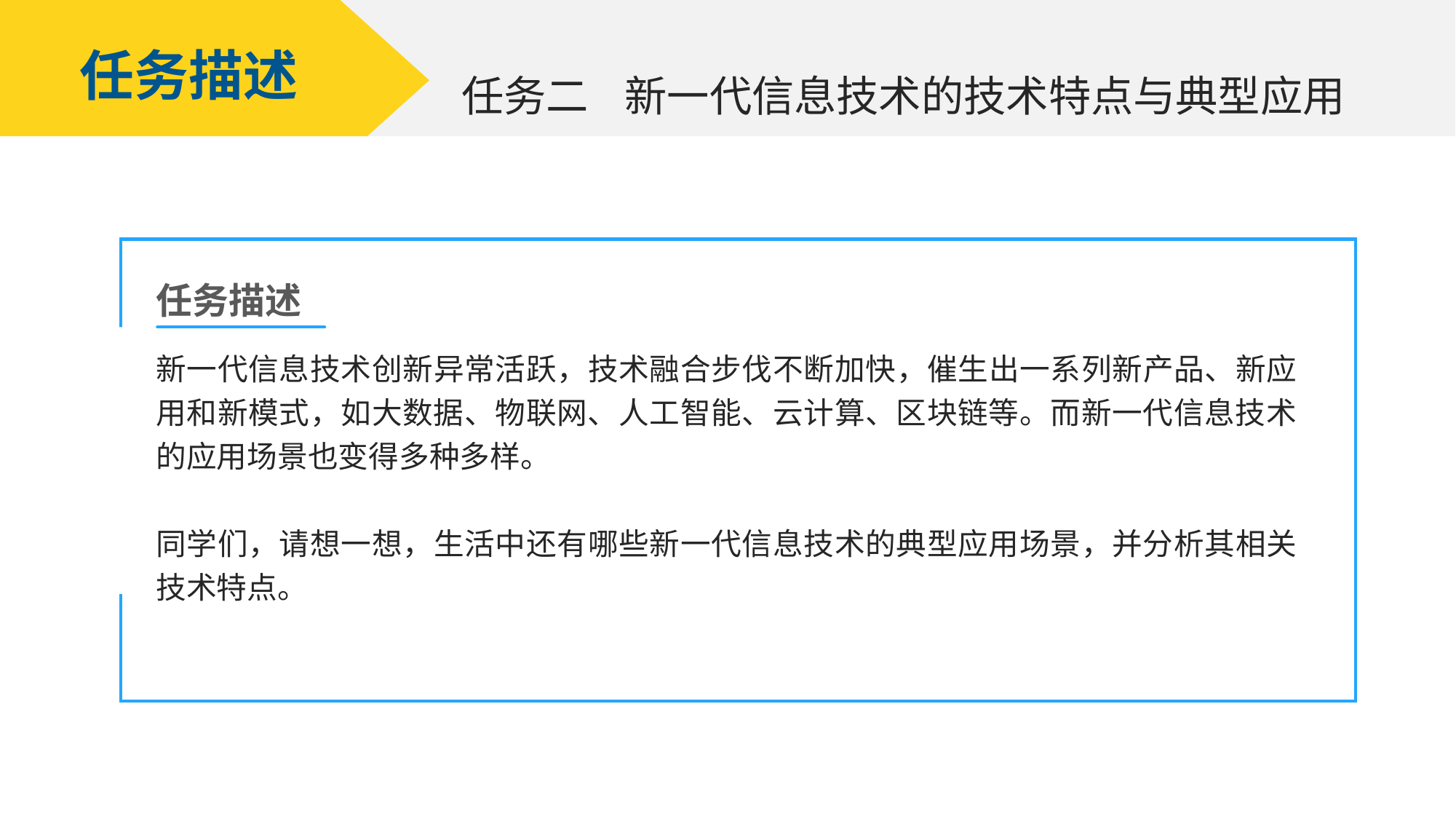

任务描述
新一代信息技术的技术特点与典型应用
任务二

任务描述

新一代信息技术创新异常活跃，技术融合步伐不断加快，催生出一系列新产品、新应用和新模式，如大数据、物联网、人工智能、云计算、区块链等。而新一代信息技术的应用场景也变得多种多样。

同学们，请想一想，生活中还有哪些新一代信息技术的典型应用场景，并分析其相关技术特点。